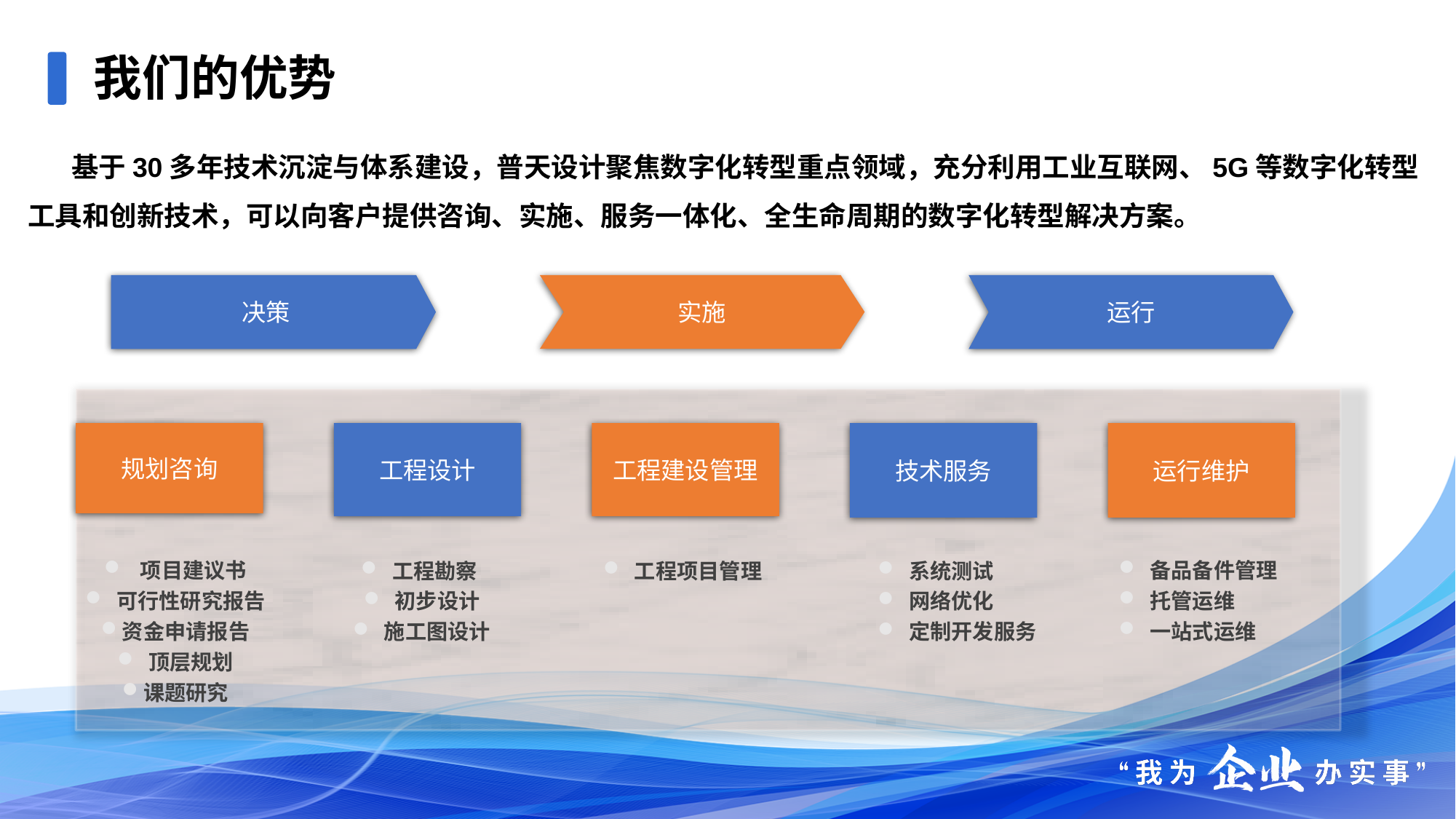

我们的优势

      基于30多年技术沉淀与体系建设，普天设计聚焦数字化转型重点领域，充分利用工业互联网、5G等数字化转型工具和创新技术，可以向客户提供咨询、实施、服务一体化、全生命周期的数字化转型解决方案。

决策
实施
运行

规划咨询
工程设计
工程建设管理
技术服务
运行维护
  项目建议书
 可行性研究报告
资金申请报告
 顶层规划
课题研究

 备品备件管理
 托管运维
 一站式运维
 工程勘察
 初步设计
 施工图设计
 工程项目管理
 系统测试
 网络优化
 定制开发服务